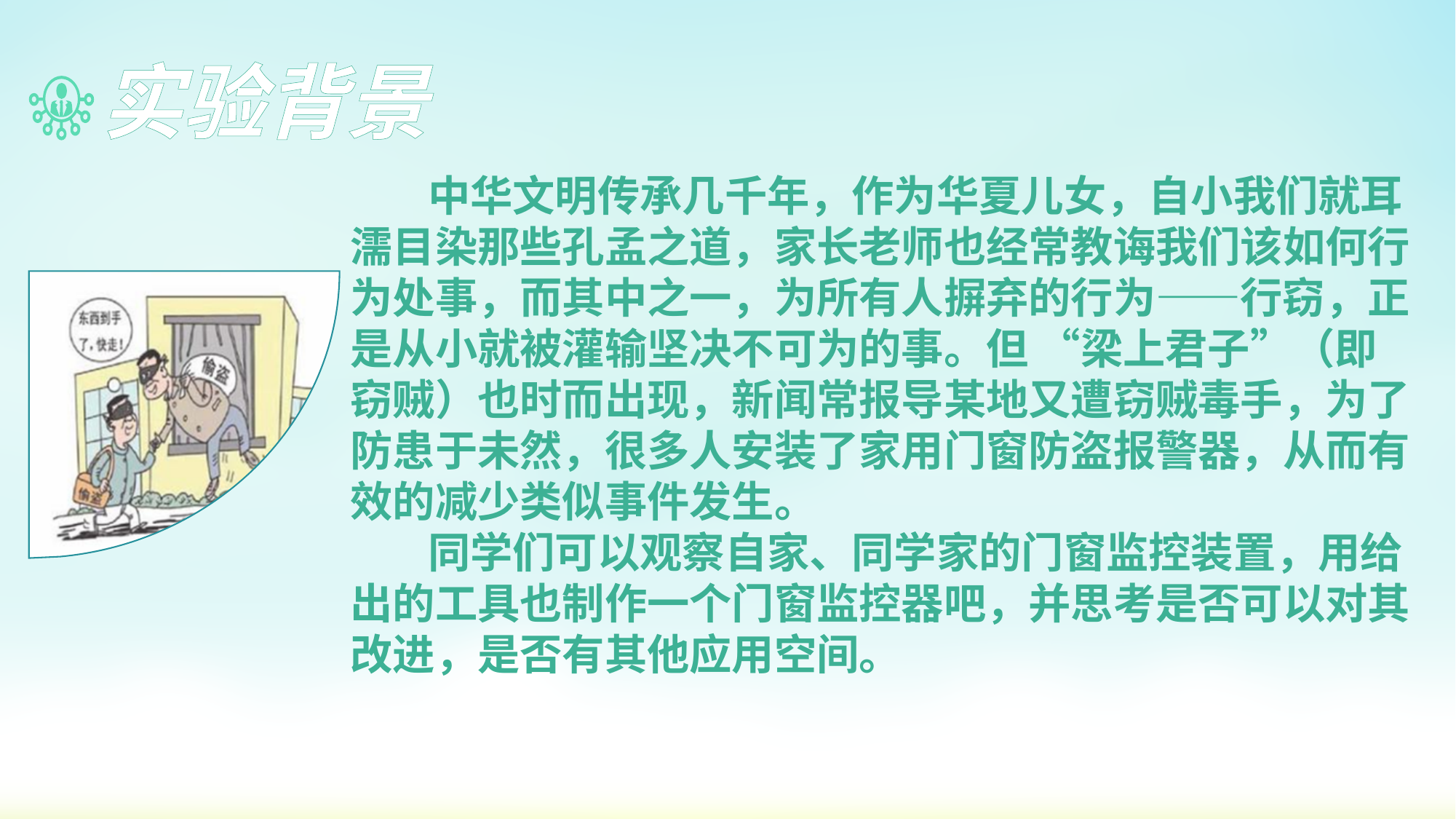

实验背景

       中华文明传承几千年，作为华夏儿女，自小我们就耳濡目染那些孔孟之道，家长老师也经常教诲我们该如何行为处事，而其中之一，为所有人摒弃的行为——行窃，正是从小就被灌输坚决不可为的事。但 “梁上君子”（即窃贼）也时而出现，新闻常报导某地又遭窃贼毒手，为了防患于未然，很多人安装了家用门窗防盗报警器，从而有效的减少类似事件发生。
       同学们可以观察自家、同学家的门窗监控装置，用给出的工具也制作一个门窗监控器吧，并思考是否可以对其改进，是否有其他应用空间。